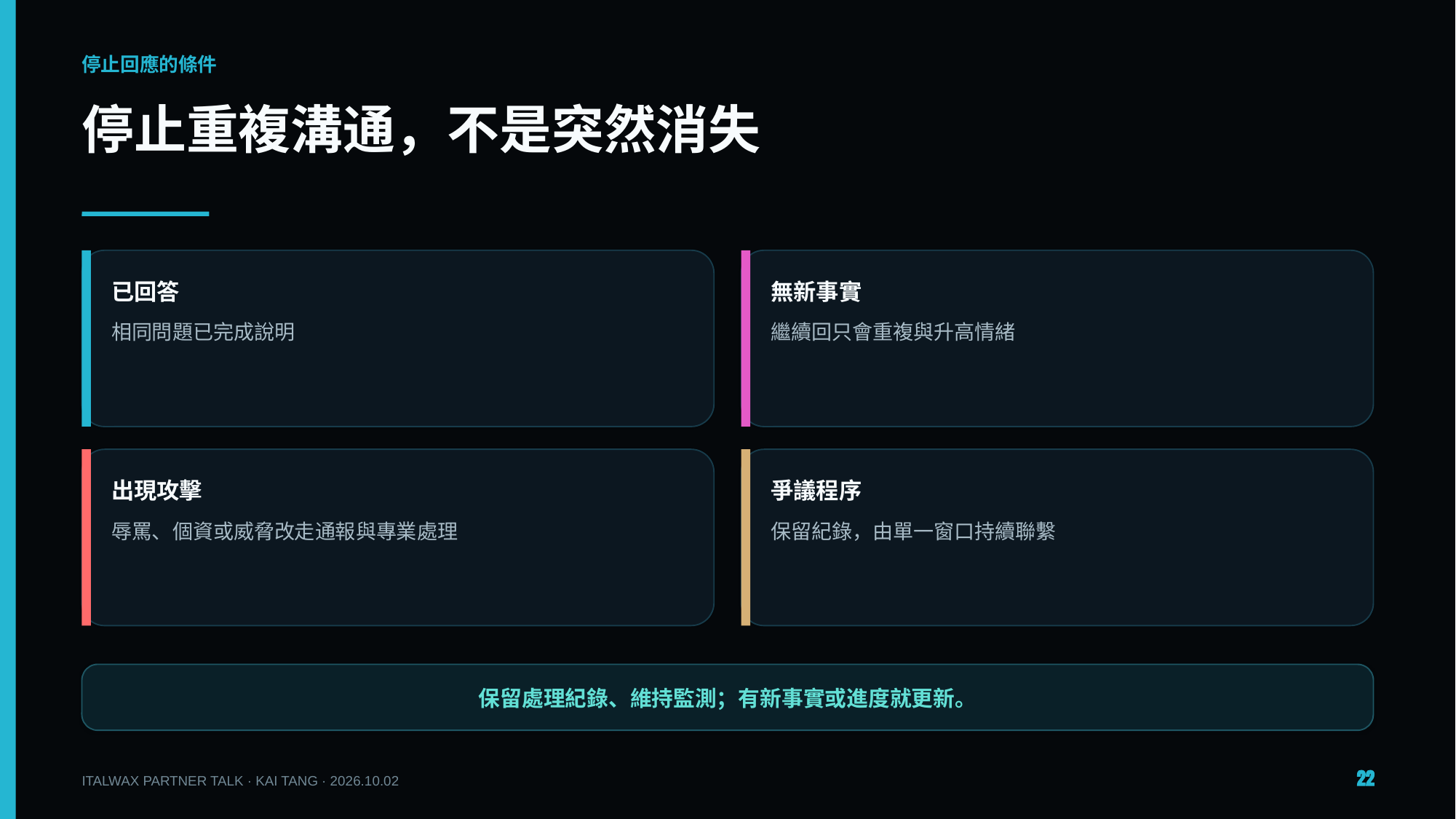

停止回應的條件
停止重複溝通，不是突然消失

已回答
無新事實
相同問題已完成說明
繼續回只會重複與升高情緒

出現攻擊
爭議程序
辱罵、個資或威脅改走通報與專業處理
保留紀錄，由單一窗口持續聯繫

保留處理紀錄、維持監測；有新事實或進度就更新。
22
ITALWAX PARTNER TALK · KAI TANG · 2026.10.02